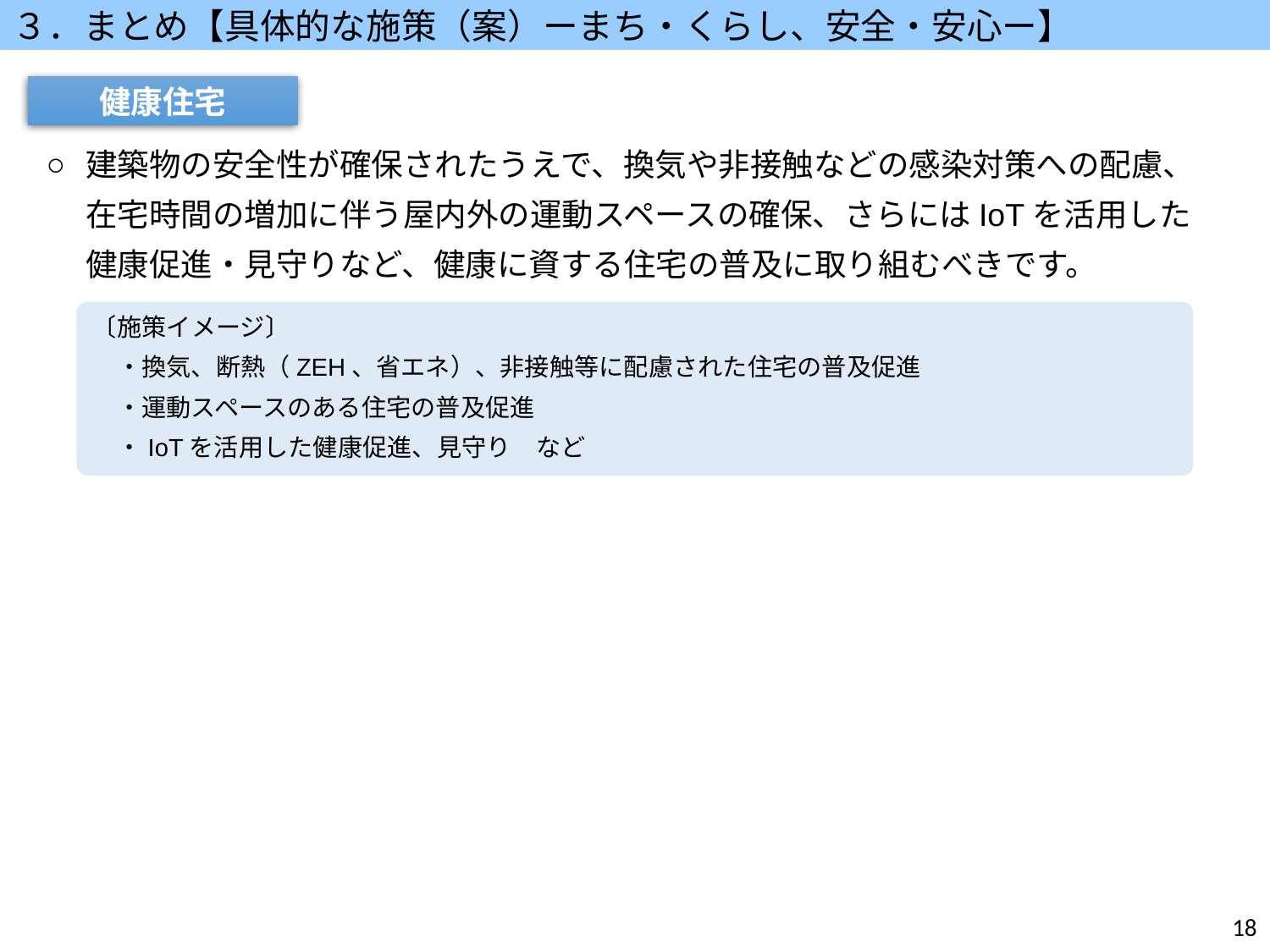

３．まとめ【具体的な施策（案）ーまち・くらし、安全・安心ー】
健康住宅
建築物の安全性が確保されたうえで、換気や非接触などの感染対策への配慮、在宅時間の増加に伴う屋内外の運動スペースの確保、さらにはIoTを活用した健康促進・見守りなど、健康に資する住宅の普及に取り組むべきです。
〔施策イメージ〕
　・換気、断熱（ZEH、省エネ）、非接触等に配慮された住宅の普及促進
　・運動スペースのある住宅の普及促進
　・IoTを活用した健康促進、見守り　など
18